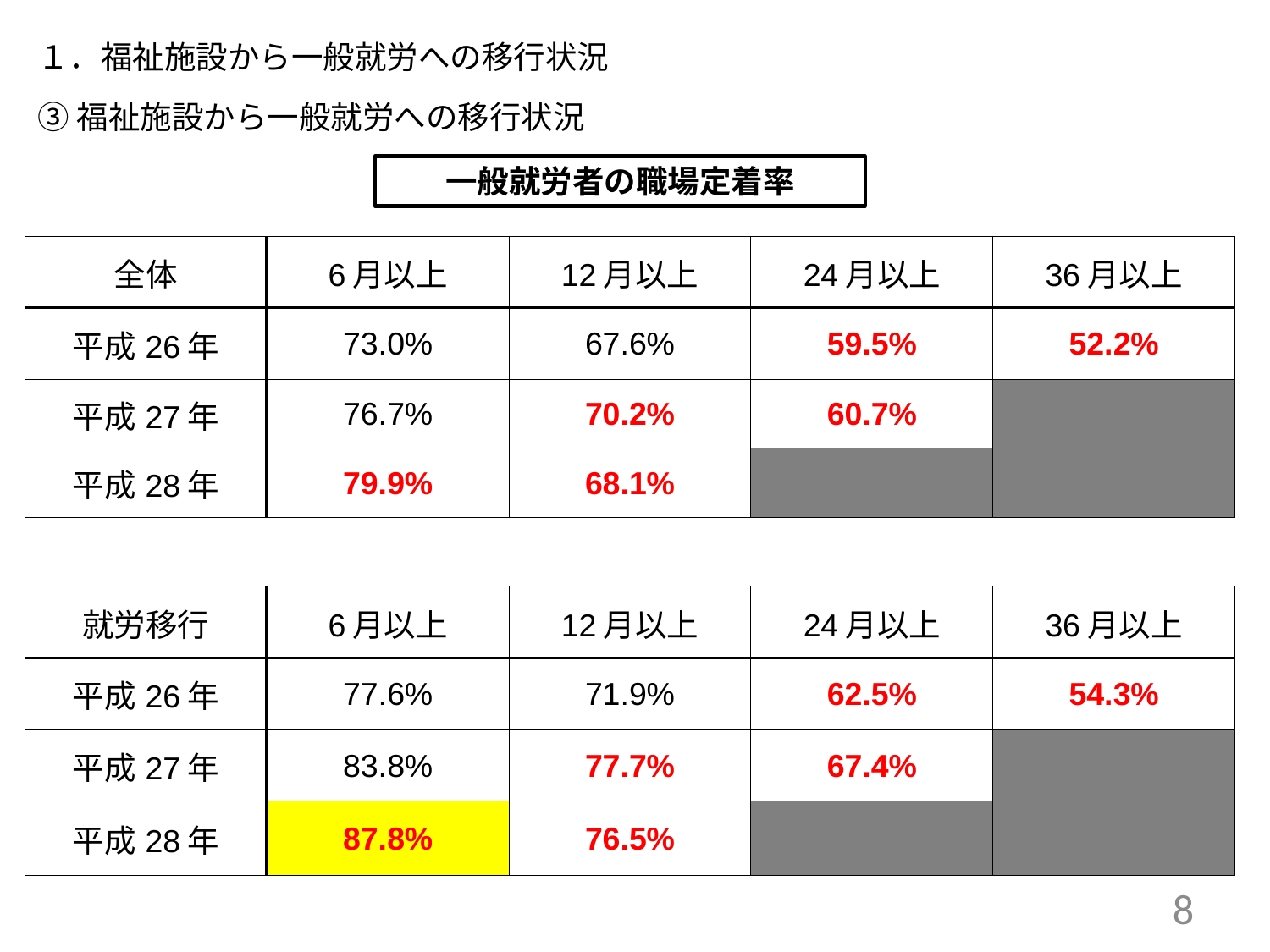

１．福祉施設から一般就労への移行状況
③福祉施設から一般就労への移行状況
一般就労者の職場定着率
| 全体 | 6月以上 | 12月以上 | 24月以上 | 36月以上 |
| --- | --- | --- | --- | --- |
| 平成26年 | 73.0% | 67.6% | 59.5% | 52.2% |
| 平成27年 | 76.7% | 70.2% | 60.7% |  |
| 平成28年 | 79.9% | 68.1% |  |  |
|  |  |  |  |  |
| 就労移行 | 6月以上 | 12月以上 | 24月以上 | 36月以上 |
| 平成26年 | 77.6% | 71.9% | 62.5% | 54.3% |
| 平成27年 | 83.8% | 77.7% | 67.4% |  |
| 平成28年 | 87.8% | 76.5% |  |  |
8